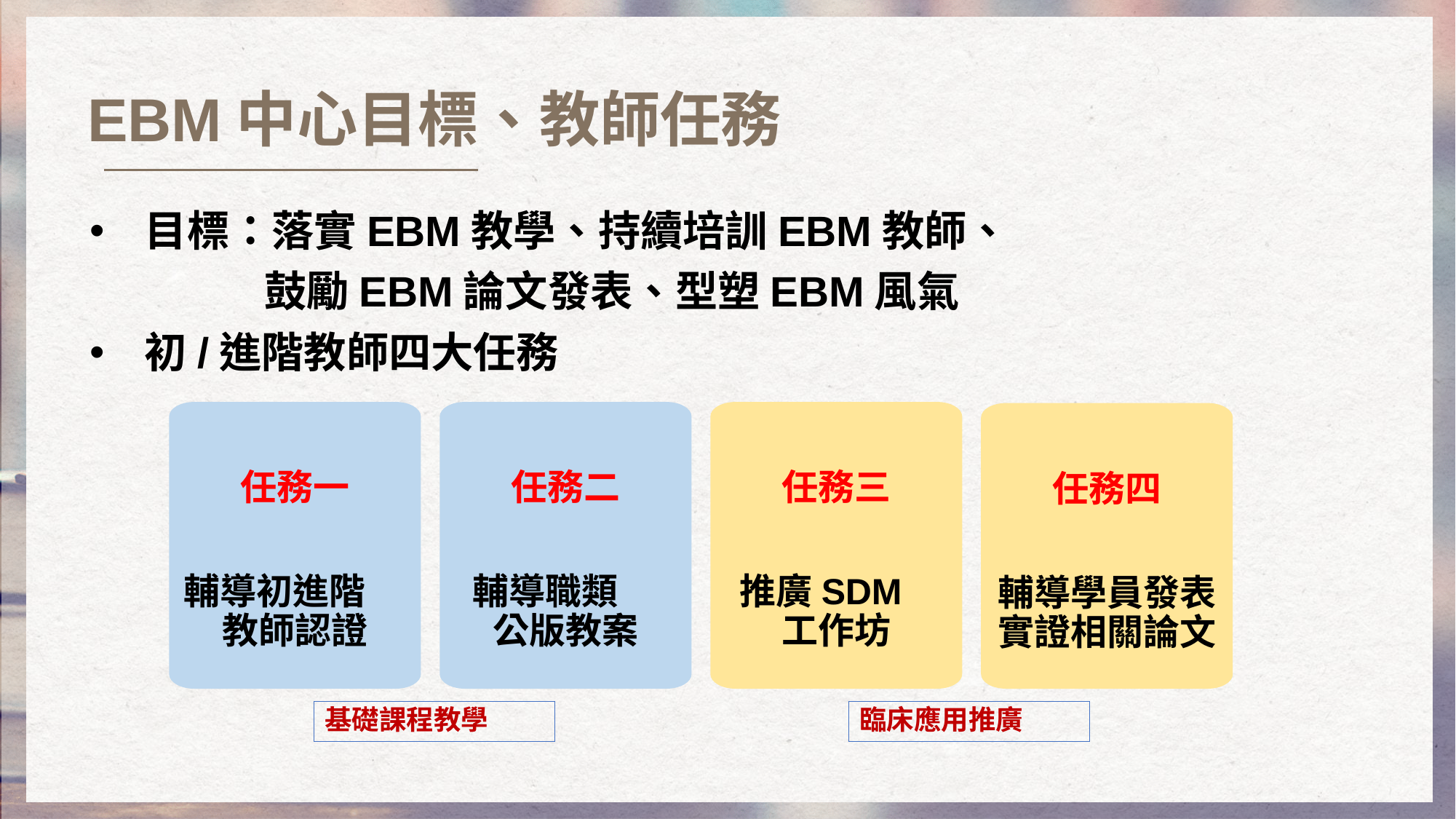

EBM中心目標、教師任務
目標：落實EBM教學、持續培訓EBM教師、
                 鼓勵EBM論文發表、型塑EBM風氣
初/進階教師四大任務

任務一

輔導初進階      教師認證

任務二

輔導職類      公版教案

任務三

推廣SDM    工作坊

任務四

輔導學員發表實證相關論文
基礎課程教學
臨床應用推廣